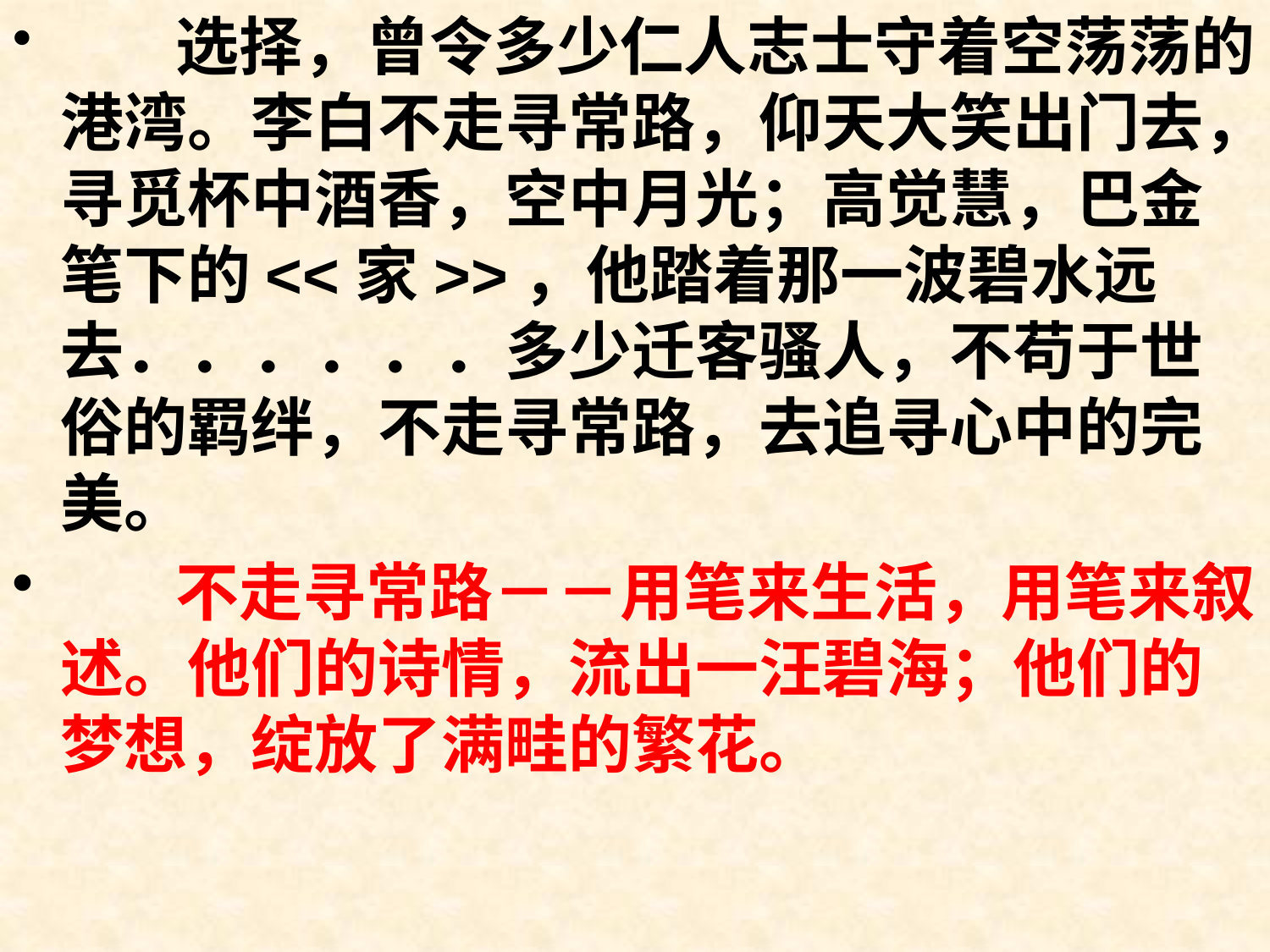

选择，曾令多少仁人志士守着空荡荡的港湾。李白不走寻常路，仰天大笑出门去，寻觅杯中酒香，空中月光；高觉慧，巴金笔下的<<家>>，他踏着那一波碧水远去．．．．．．多少迁客骚人，不苟于世俗的羁绊，不走寻常路，去追寻心中的完美。
       不走寻常路－－用笔来生活，用笔来叙述。他们的诗情，流出一汪碧海；他们的梦想，绽放了满畦的繁花。